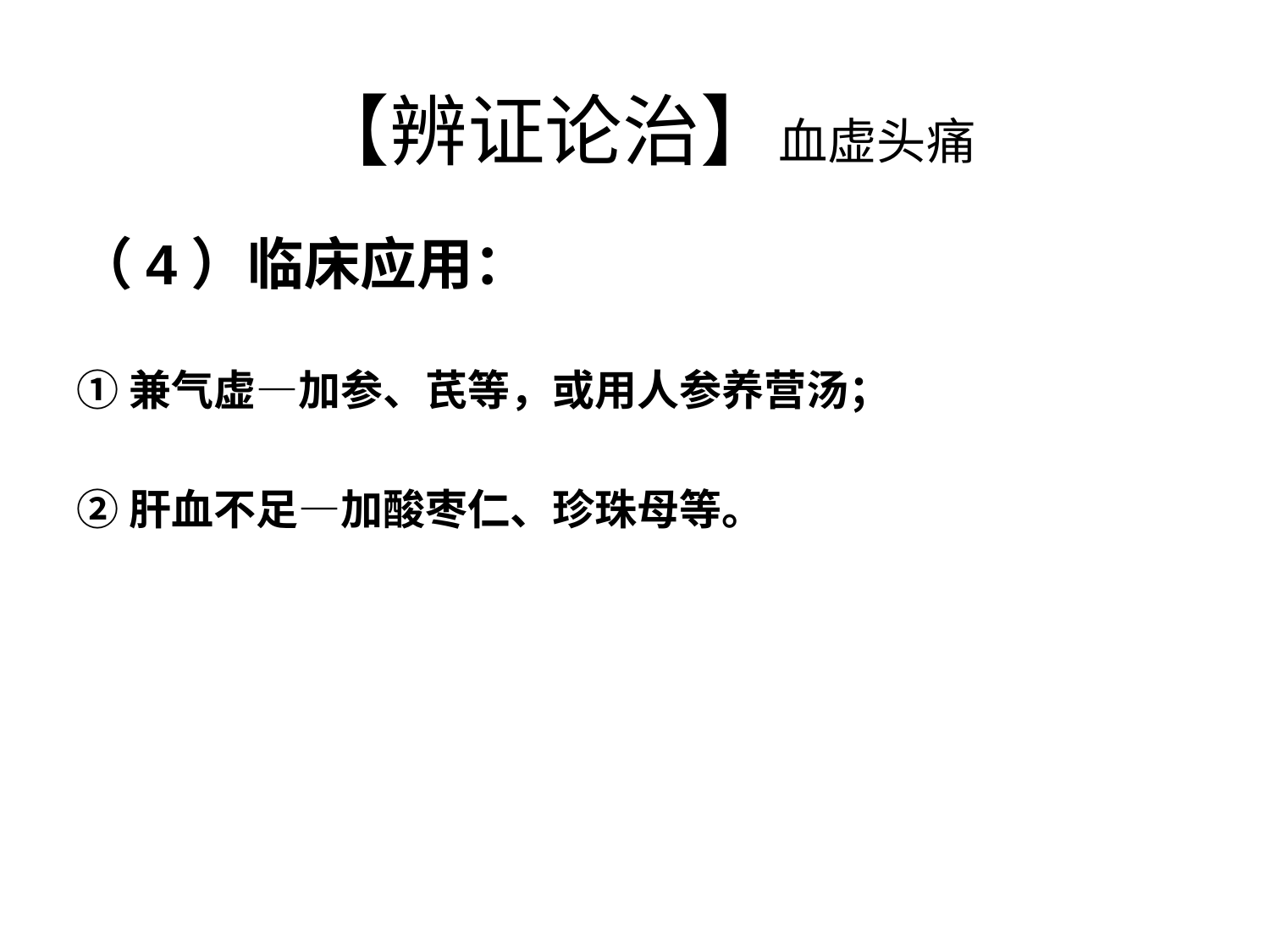

# 【辨证论治】血虚头痛
（4）临床应用：

①兼气虚—加参、芪等，或用人参养营汤；

②肝血不足—加酸枣仁、珍珠母等。